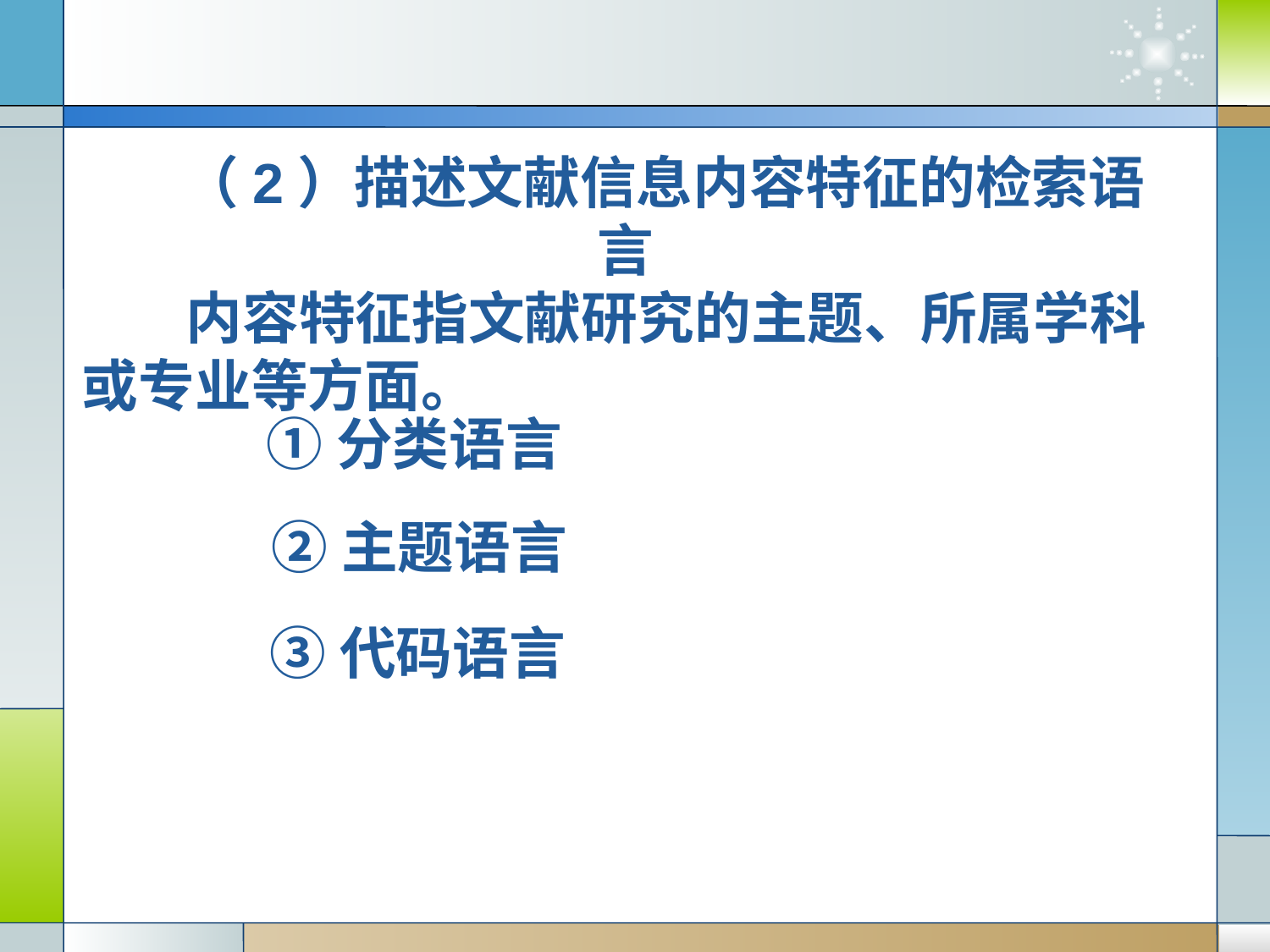

（2）描述文献信息内容特征的检索语言
       内容特征指文献研究的主题、所属学科或专业等方面。

①分类语言
②主题语言
③代码语言